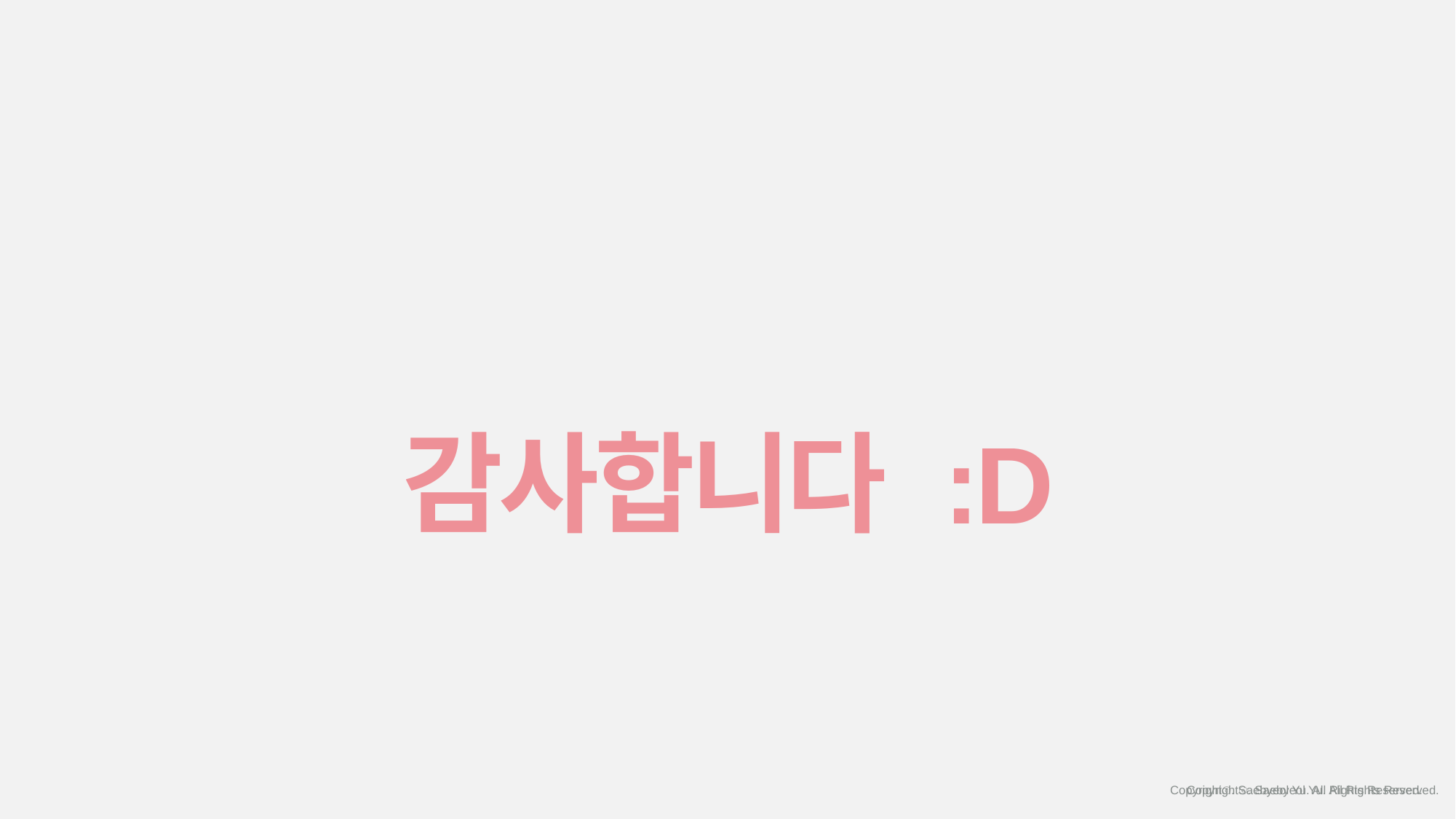

감사합니다 :D
Copyrightⓒ. Saebyeol Yu. All Rights Reserved.